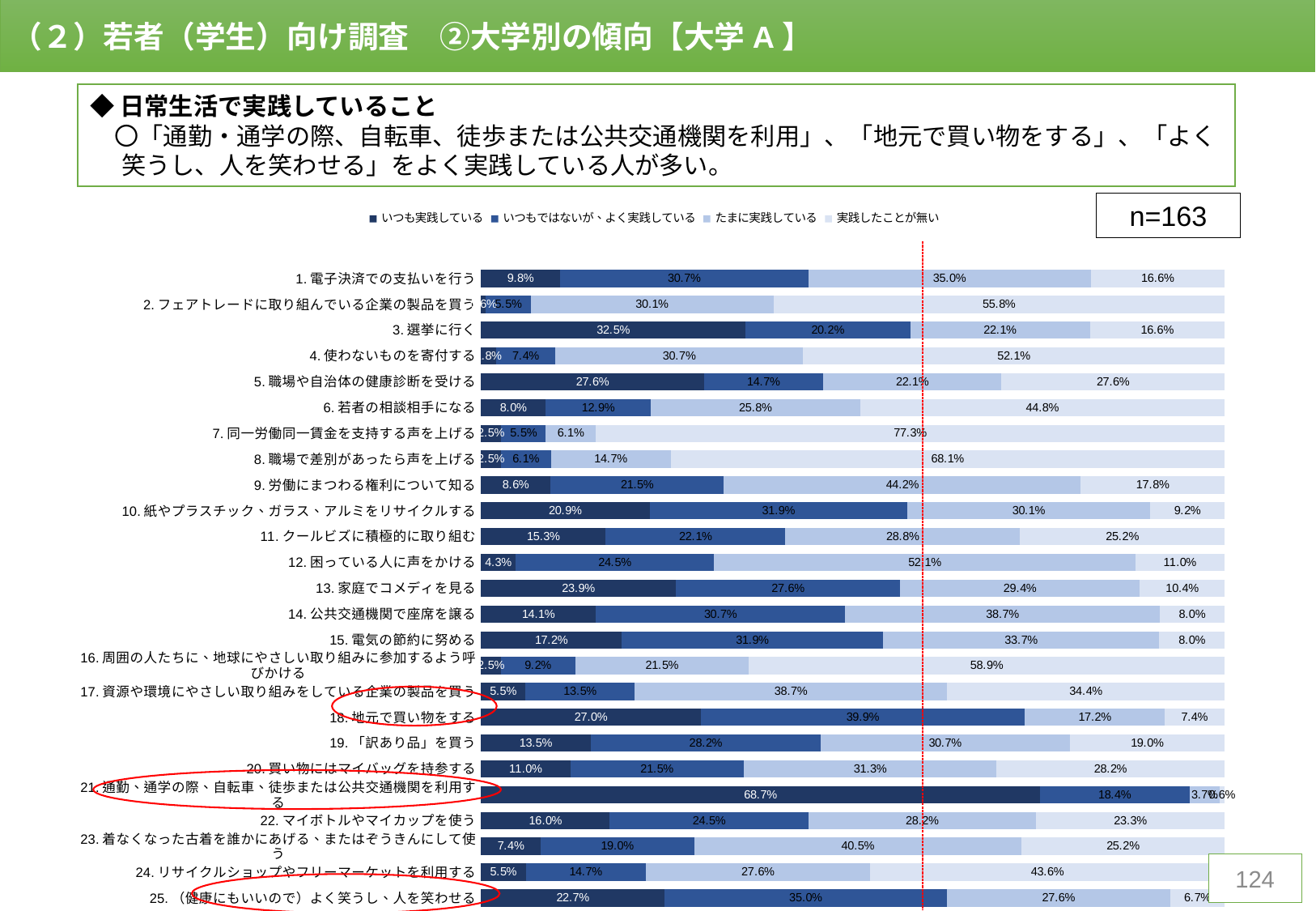

（２）若者（学生）向け調査　②大学別の傾向【大学A】
◆日常生活で実践していること
　〇「通勤・通学の際、自転車、徒歩または公共交通機関を利用」、「地元で買い物をする」、「よく笑うし、人を笑わせる」をよく実践している人が多い。
n=163

### Chart

| Category | いつも実践している | いつもではないが、よく実践している | たまに実践している | 実践したことが無い |
|---|---|---|---|---|
| 1.電子決済での支払いを行う | 0.09815950920245399 | 0.3067484662576687 | 0.3496932515337423 | 0.1656441717791411 |
| 2.フェアトレードに取り組んでいる企業の製品を買う | 0.006134969325153374 | 0.05521472392638037 | 0.3006134969325153 | 0.558282208588957 |
| 3.選挙に行く | 0.32515337423312884 | 0.20245398773006135 | 0.22085889570552147 | 0.1656441717791411 |
| 4.使わないものを寄付する | 0.018404907975460124 | 0.0736196319018405 | 0.3067484662576687 | 0.5214723926380368 |
| 5.職場や自治体の健康診断を受ける | 0.27607361963190186 | 0.147239263803681 | 0.22085889570552147 | 0.27607361963190186 |
| 6.若者の相談相手になる | 0.07975460122699386 | 0.12883435582822086 | 0.25766871165644173 | 0.44785276073619634 |
| 7.同一労働同一賃金を支持する声を上げる | 0.024539877300613498 | 0.05521472392638037 | 0.06134969325153374 | 0.7730061349693251 |
| 8.職場で差別があったら声を上げる | 0.024539877300613498 | 0.06134969325153374 | 0.147239263803681 | 0.6809815950920245 |
| 9.労働にまつわる権利について知る | 0.08588957055214724 | 0.2147239263803681 | 0.44171779141104295 | 0.17791411042944785 |
| 10.紙やプラスチック、ガラス、アルミをリサイクルする | 0.2085889570552147 | 0.31901840490797545 | 0.3006134969325153 | 0.09202453987730061 |
| 11.クールビズに積極的に取り組む | 0.15337423312883436 | 0.22085889570552147 | 0.2883435582822086 | 0.25153374233128833 |
| 12.困っている人に声をかける | 0.04294478527607362 | 0.24539877300613497 | 0.5214723926380368 | 0.11042944785276074 |
| 13.家庭でコメディを見る | 0.2392638036809816 | 0.27607361963190186 | 0.294478527607362 | 0.10429447852760736 |
| 14.公共交通機関で座席を譲る | 0.1411042944785276 | 0.3067484662576687 | 0.38650306748466257 | 0.07975460122699386 |
| 15.電気の節約に努める | 0.17177914110429449 | 0.31901840490797545 | 0.3374233128834356 | 0.07975460122699386 |
| 16.周囲の人たちに、地球にやさしい取り組みに参加するよう呼びかける | 0.024539877300613498 | 0.09202453987730061 | 0.2147239263803681 | 0.588957055214724 |
| 17.資源や環境にやさしい取り組みをしている企業の製品を買う | 0.05521472392638037 | 0.13496932515337423 | 0.38650306748466257 | 0.34355828220858897 |
| 18.地元で買い物をする | 0.26993865030674846 | 0.3987730061349693 | 0.17177914110429449 | 0.0736196319018405 |
| 19.「訳あり品」を買う | 0.13496932515337423 | 0.2822085889570552 | 0.3067484662576687 | 0.1901840490797546 |
| 20.買い物にはマイバッグを持参する | 0.11042944785276074 | 0.2147239263803681 | 0.3128834355828221 | 0.2822085889570552 |
| 21.通勤、通学の際、自転車、徒歩または公共交通機関を利用する | 0.6871165644171779 | 0.18404907975460122 | 0.03680981595092025 | 0.006134969325153374 |
| 22.マイボトルやマイカップを使う | 0.15950920245398773 | 0.24539877300613497 | 0.2822085889570552 | 0.2331288343558282 |
| 23.着なくなった古着を誰かにあげる、またはぞうきんにして使う | 0.0736196319018405 | 0.1901840490797546 | 0.4049079754601227 | 0.25153374233128833 |
| 24.リサイクルショップやフリーマーケットを利用する | 0.05521472392638037 | 0.147239263803681 | 0.27607361963190186 | 0.43558282208588955 |
| 25.（健康にもいいので）よく笑うし、人を笑わせる | 0.22699386503067484 | 0.3496932515337423 | 0.27607361963190186 | 0.06748466257668712 |

124